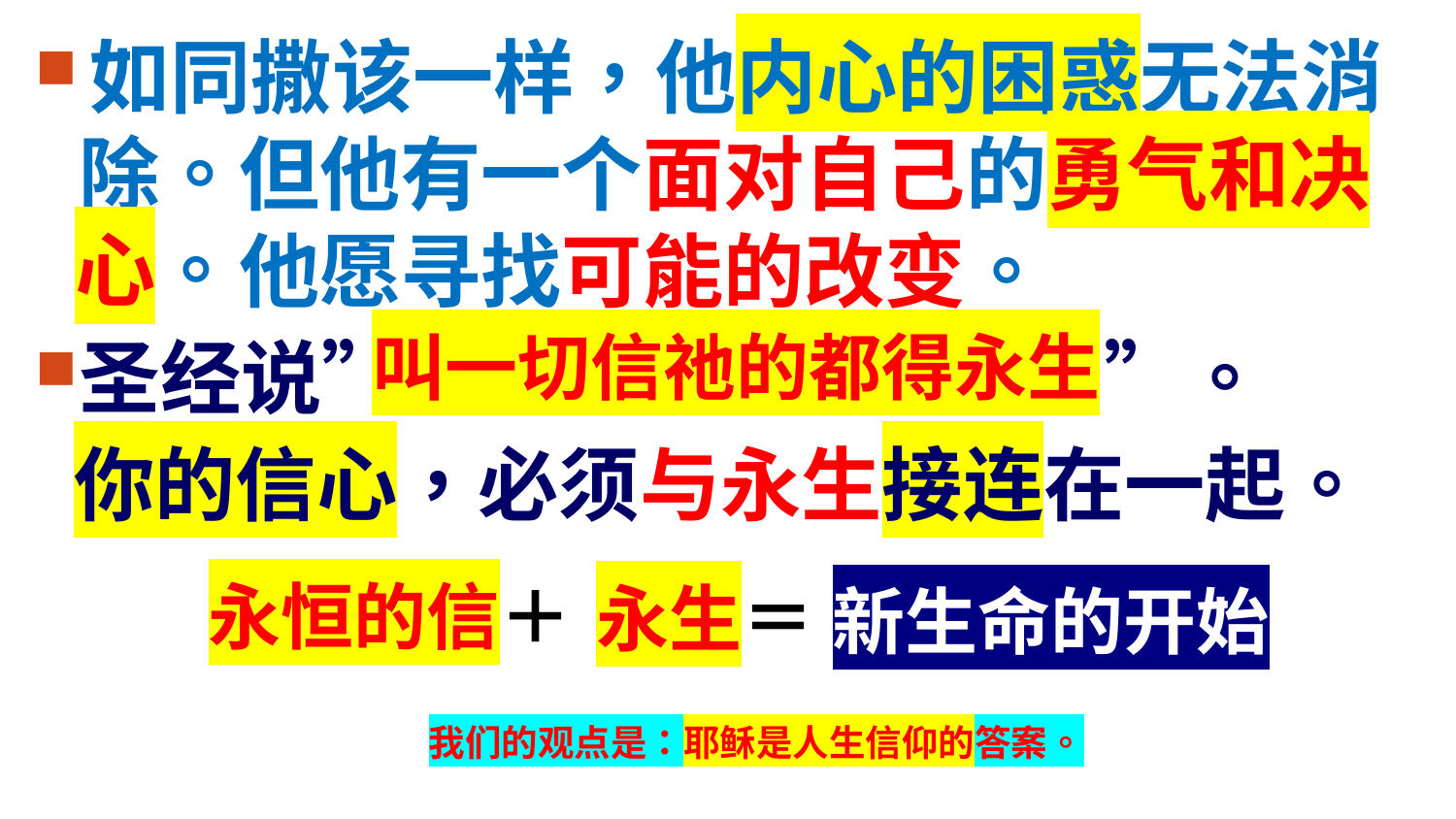

如同撒该一样，他内心的困惑无法消
　　但他有一个面对自己的勇气和决
　　他愿寻找可能的改变。
圣经说”　　　　　　　　   ”。
你的信心，必须与永生接连在一起。
除。
心。
叫一切信祂的都得永生
永恒的信＋
永生＝
新生命的开始
我们的观点是：耶稣是人生信仰的答案。